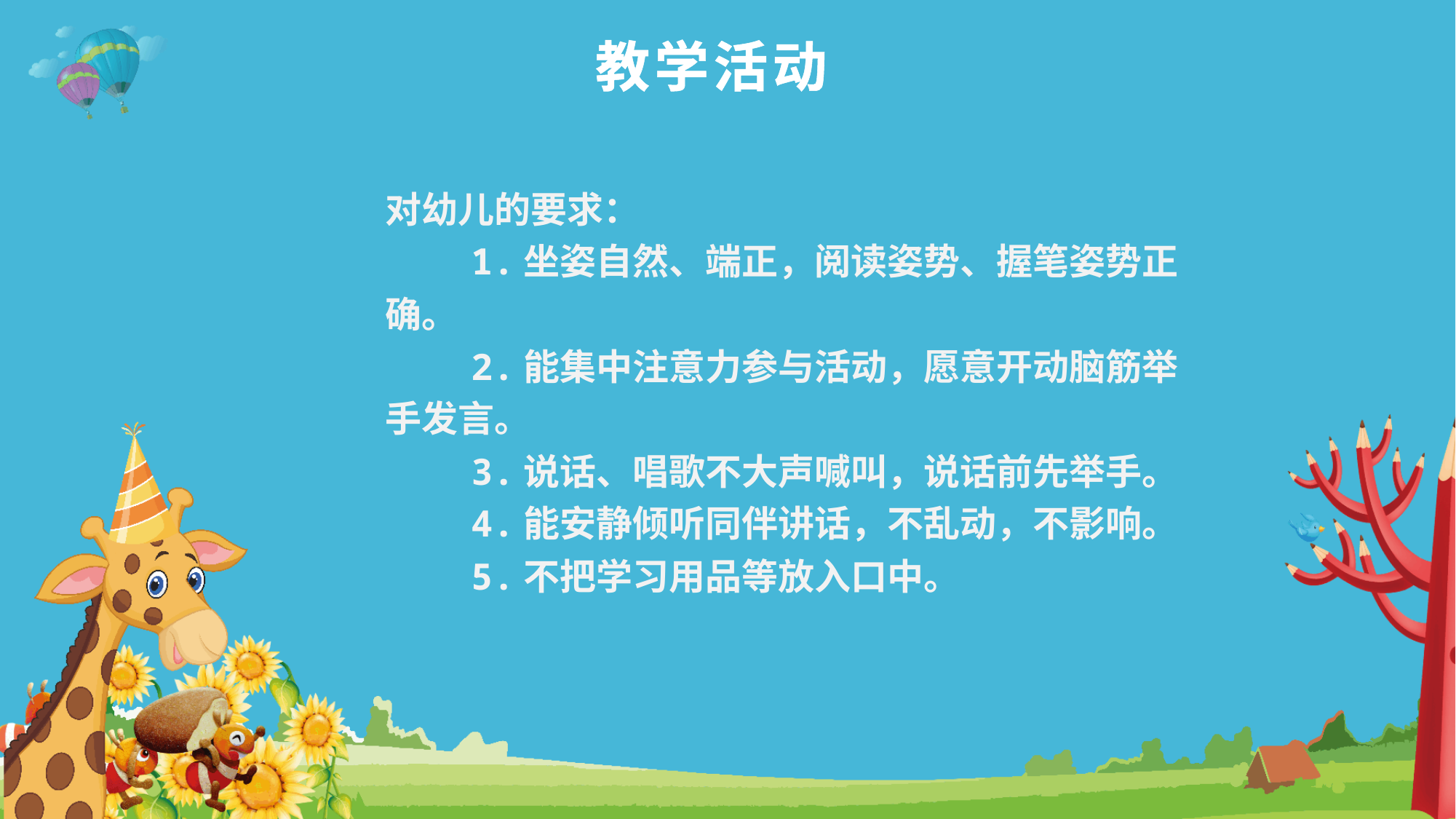

教学活动
对幼儿的要求：
1.坐姿自然、端正，阅读姿势、握笔姿势正确。
2.能集中注意力参与活动，愿意开动脑筋举手发言。
3.说话、唱歌不大声喊叫，说话前先举手。
4.能安静倾听同伴讲话，不乱动，不影响。
5.不把学习用品等放入口中。